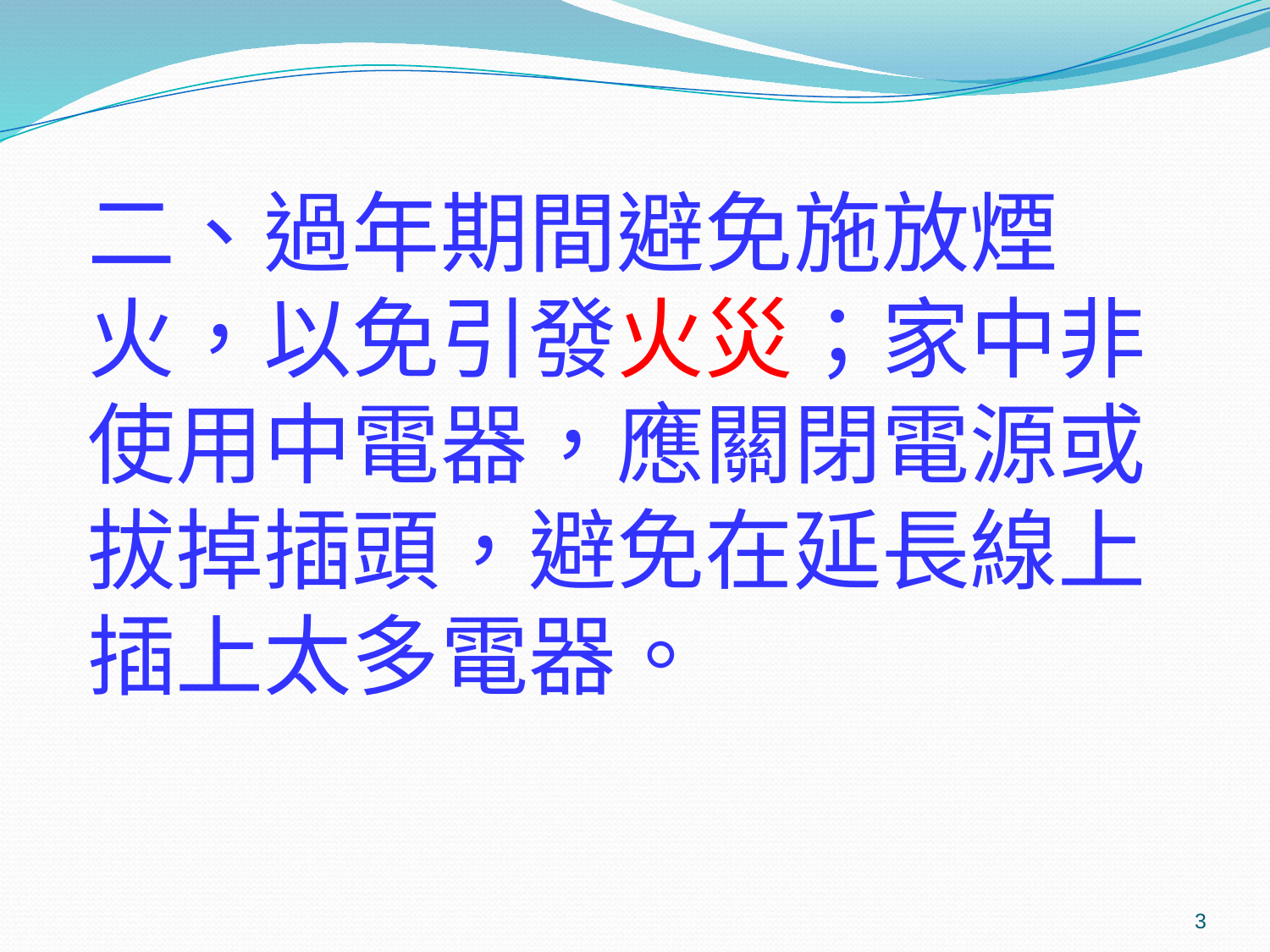

二、過年期間避免施放煙火，以免引發火災；家中非使用中電器，應關閉電源或拔掉插頭，避免在延長線上插上太多電器。
3